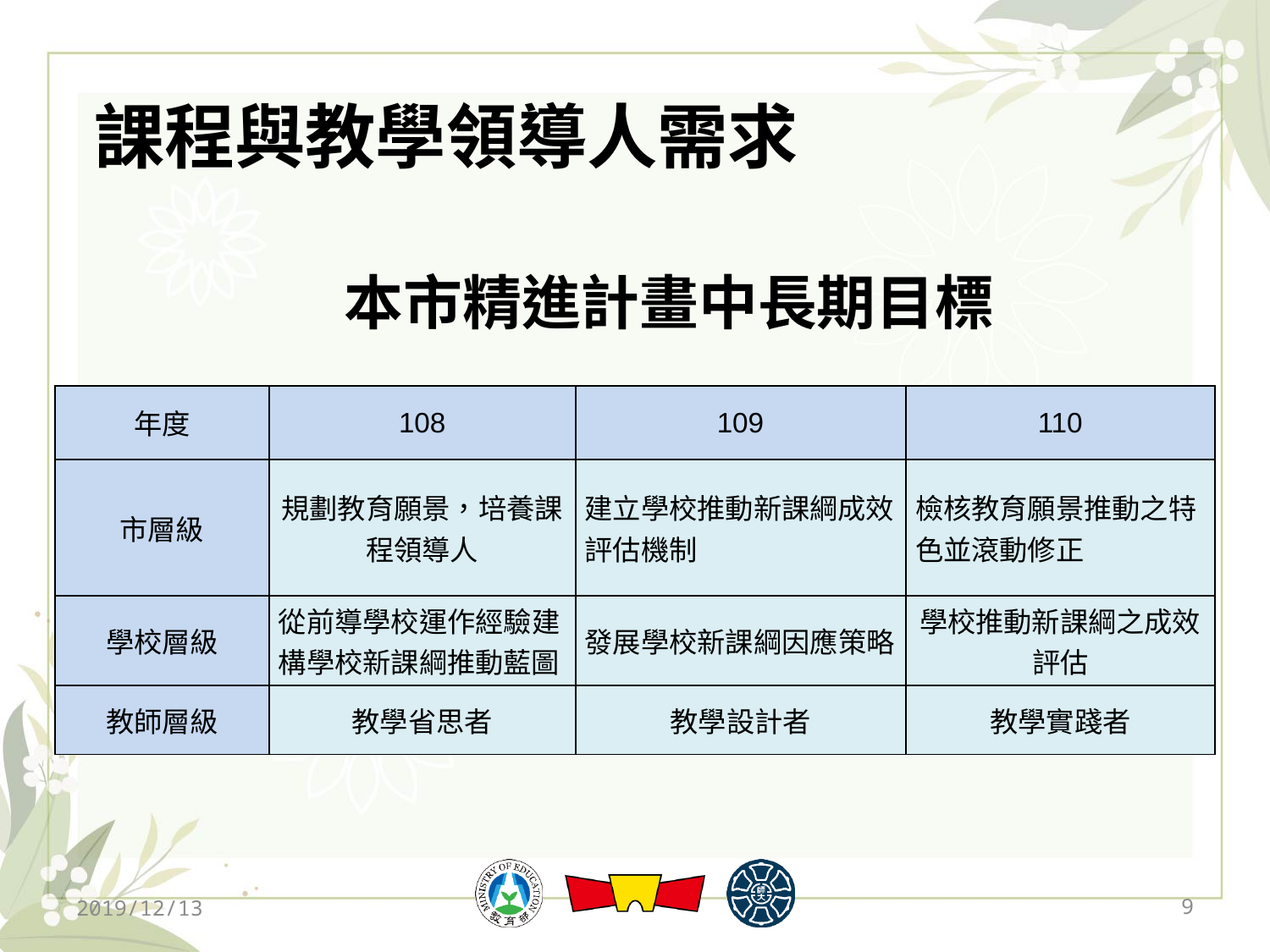

課程與教學領導人需求
# 本市精進計畫中長期目標
| 年度 | 108 | 109 | 110 |
| --- | --- | --- | --- |
| 市層級 | 規劃教育願景，培養課程領導人 | 建立學校推動新課綱成效評估機制 | 檢核教育願景推動之特色並滾動修正 |
| 學校層級 | 從前導學校運作經驗建構學校新課綱推動藍圖 | 發展學校新課綱因應策略 | 學校推動新課綱之成效評估 |
| 教師層級 | 教學省思者 | 教學設計者 | 教學實踐者 |
2019/12/13
9